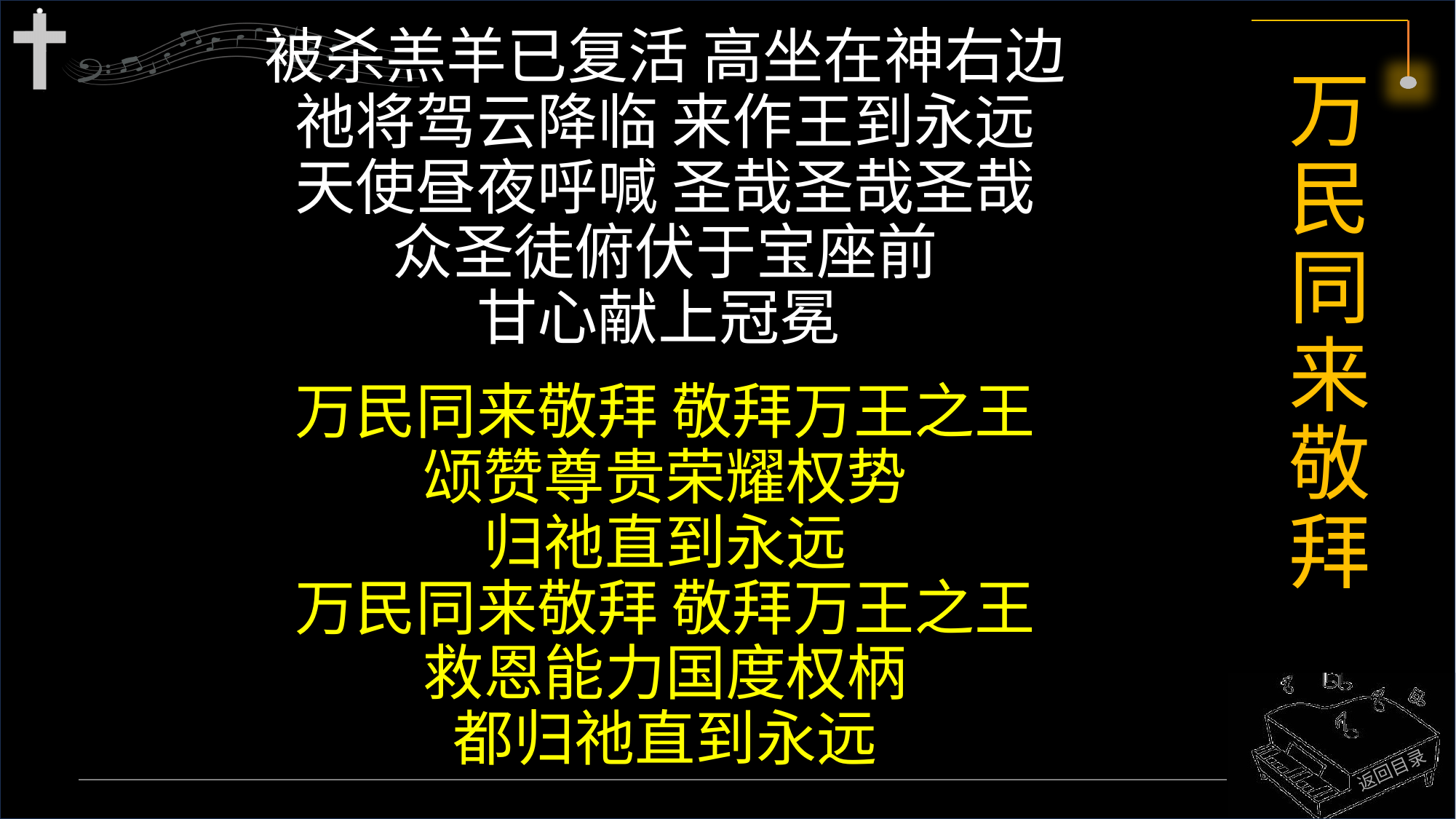

被杀羔羊已复活 高坐在神右边
祂将驾云降临 来作王到永远
天使昼夜呼喊 圣哉圣哉圣哉
众圣徒俯伏于宝座前
甘心献上冠冕
万民同来敬拜 敬拜万王之王
颂赞尊贵荣耀权势
归祂直到永远
万民同来敬拜 敬拜万王之王
救恩能力国度权柄
都归祂直到永远
# 万民同来敬拜